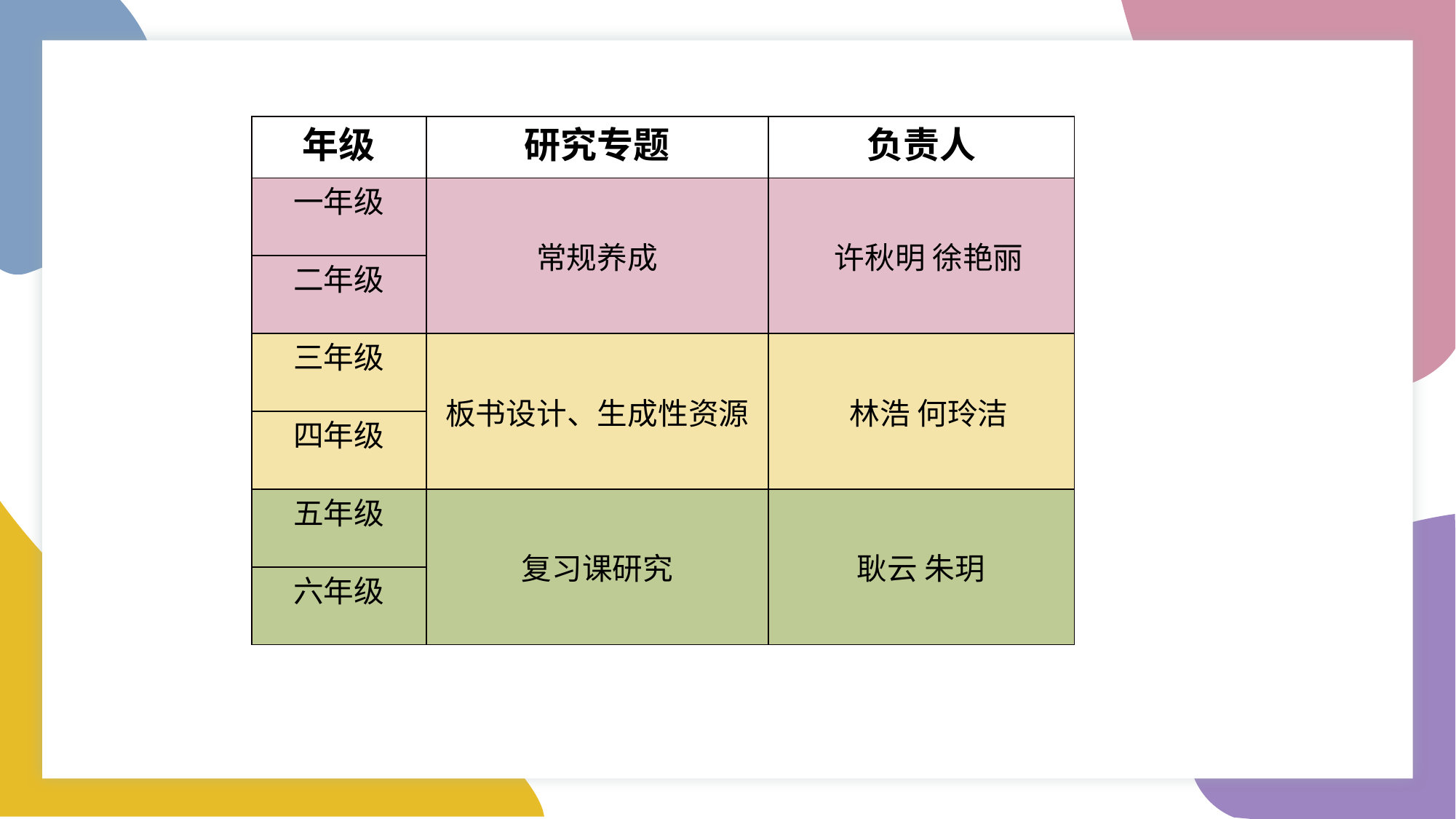

| 年级 | 研究专题 | 负责人 |
| --- | --- | --- |
| 一年级 | 常规养成 | 许秋明 徐艳丽 |
| 二年级 |  |  |
| 三年级 | 板书设计、生成性资源 | 林浩 何玲洁 |
| 四年级 |  |  |
| 五年级 | 复习课研究 | 耿云 朱玥 |
| 六年级 |  |  |